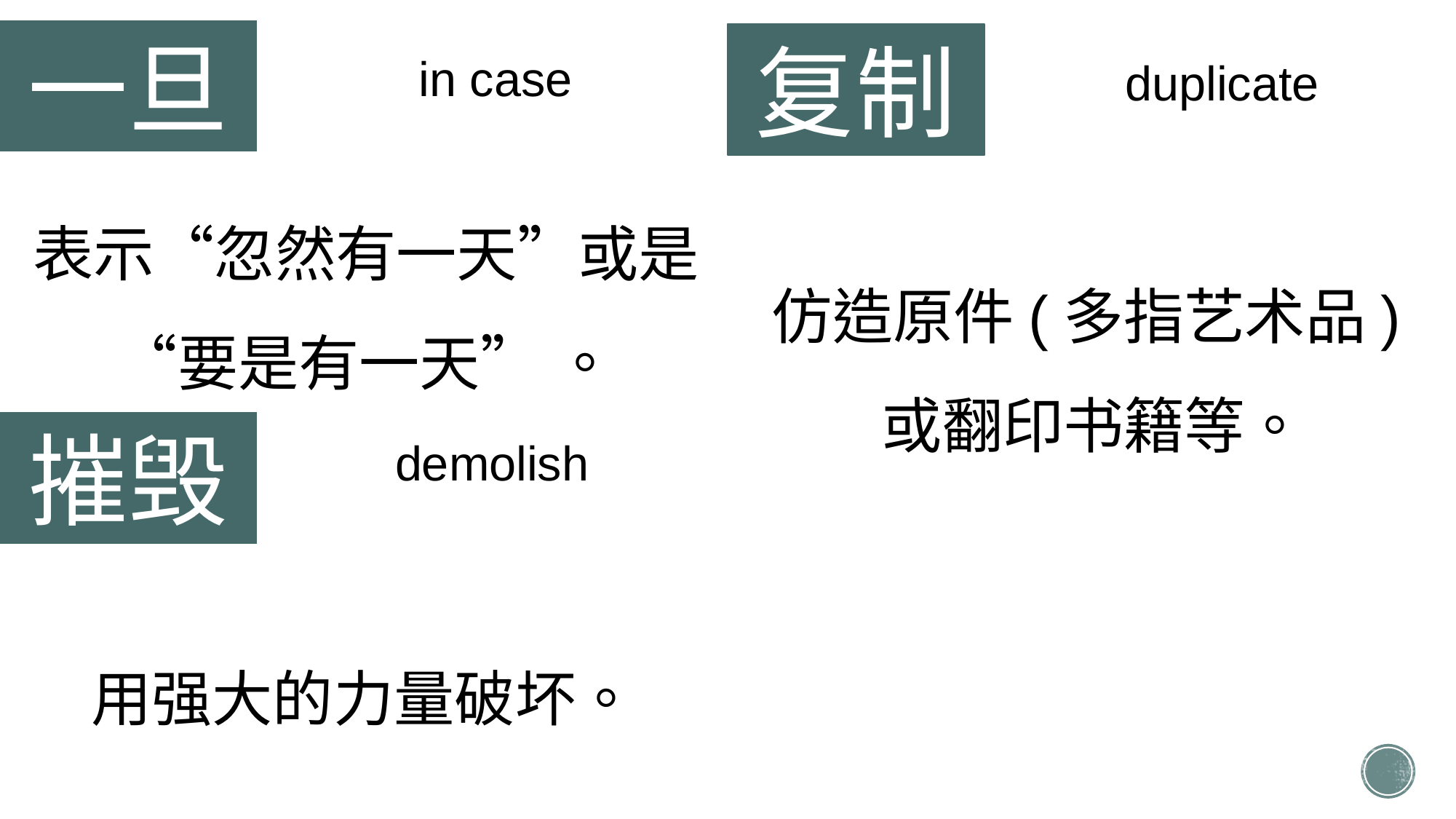

一旦
复制
in case
duplicate
表示“忽然有一天”或是“要是有一天” 。
仿造原件(多指艺术品)或翻印书籍等。
摧毁
demolish
用强大的力量破坏。